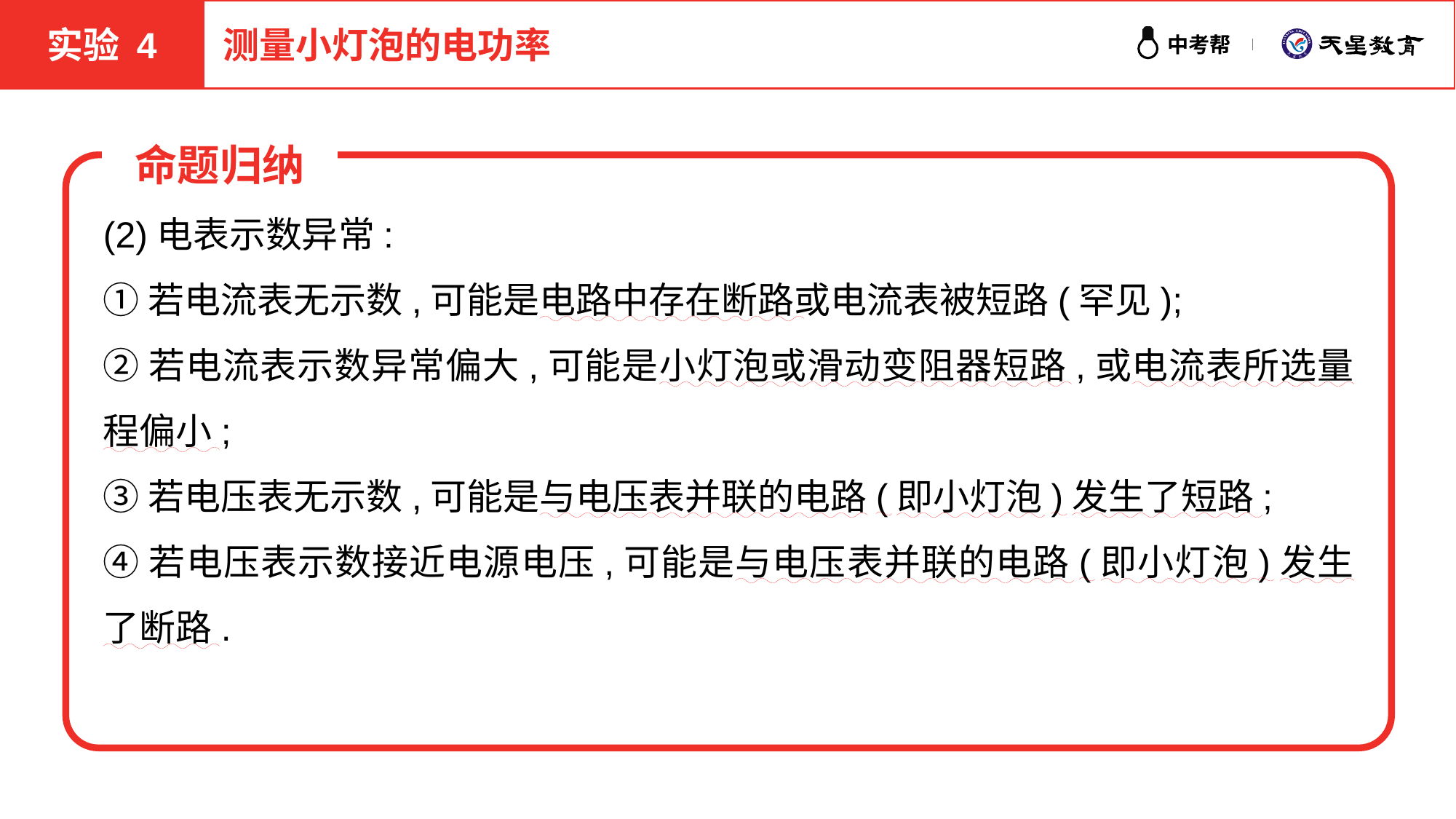

实验 4
测量小灯泡的电功率
命题归纳

(2)电表示数异常:
①若电流表无示数,可能是电路中存在断路或电流表被短路(罕见);
②若电流表示数异常偏大,可能是小灯泡或滑动变阻器短路,或电流表所选量程偏小;
③若电压表无示数,可能是与电压表并联的电路(即小灯泡)发生了短路;
④若电压表示数接近电源电压,可能是与电压表并联的电路(即小灯泡)发生了断路.